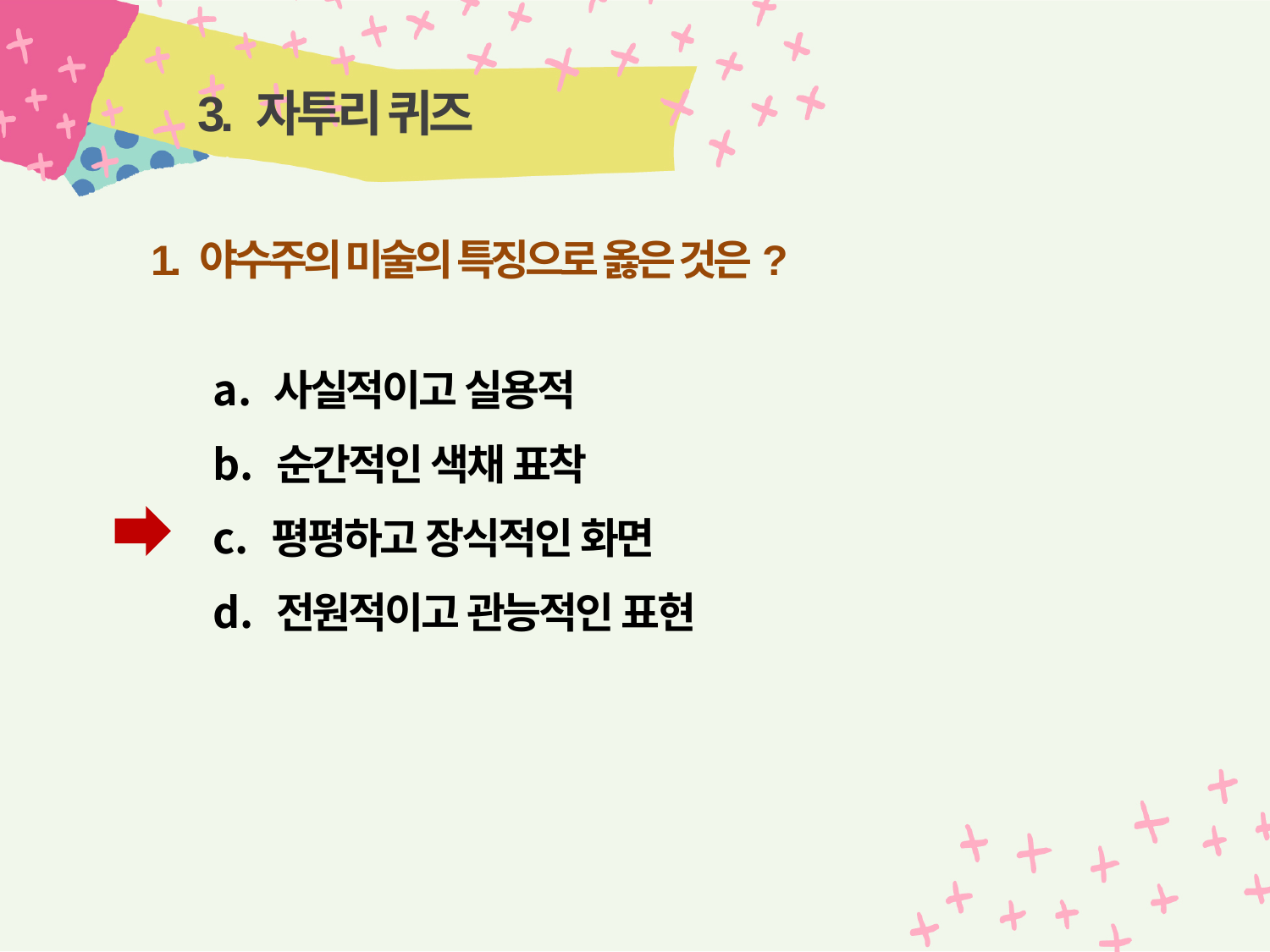

# 3. 자투리 퀴즈
1. 야수주의 미술의 특징으로 옳은 것은?

 사실적이고 실용적
 순간적인 색채 표착
 평평하고 장식적인 화면
 전원적이고 관능적인 표현